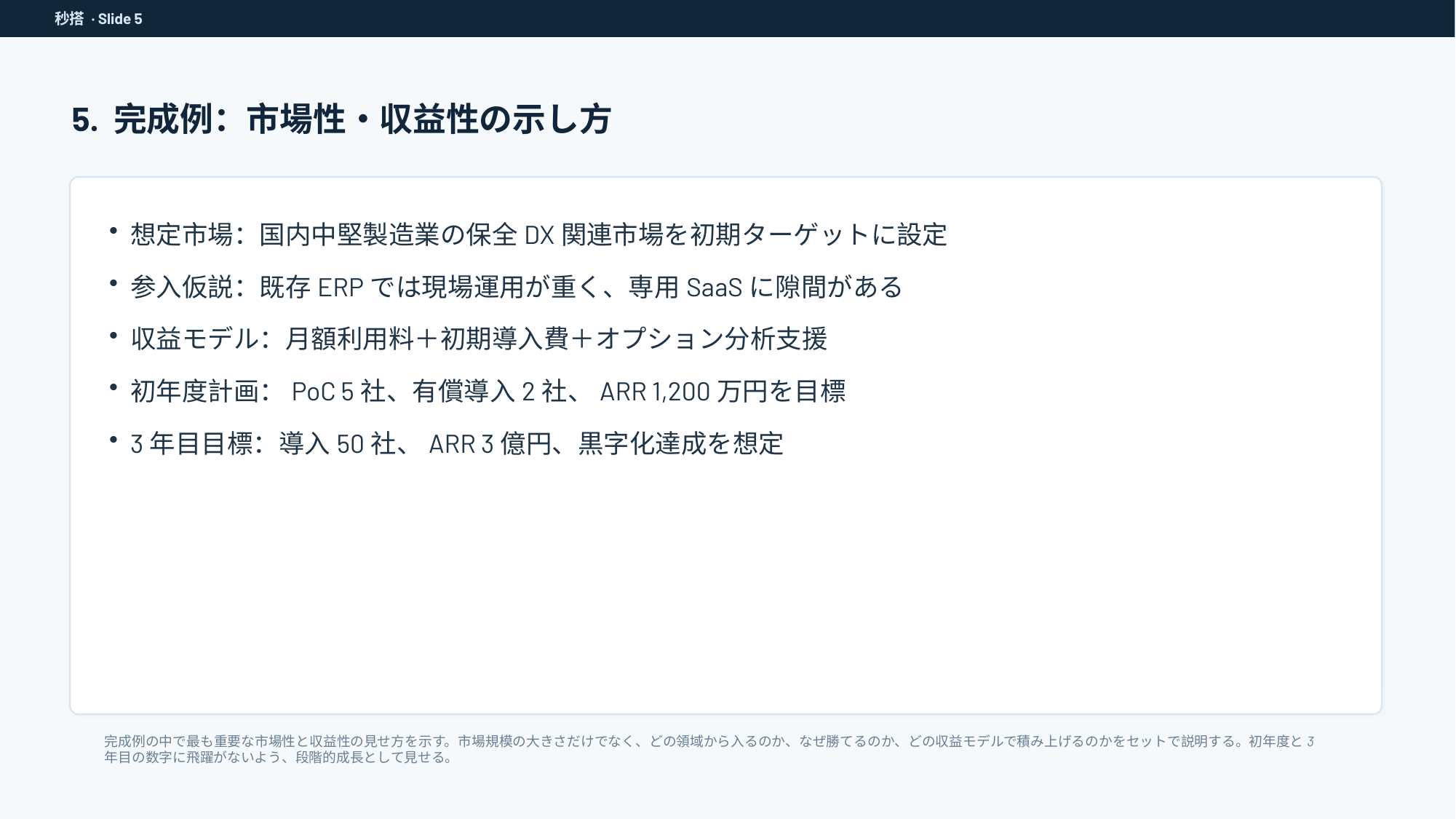

秒搭 · Slide 5
5. 完成例：市場性・収益性の示し方

想定市場：国内中堅製造業の保全DX関連市場を初期ターゲットに設定
参入仮説：既存ERPでは現場運用が重く、専用SaaSに隙間がある
収益モデル：月額利用料＋初期導入費＋オプション分析支援
初年度計画：PoC 5社、有償導入2社、ARR 1,200万円を目標
3年目目標：導入50社、ARR 3億円、黒字化達成を想定
完成例の中で最も重要な市場性と収益性の見せ方を示す。市場規模の大きさだけでなく、どの領域から入るのか、なぜ勝てるのか、どの収益モデルで積み上げるのかをセットで説明する。初年度と3年目の数字に飛躍がないよう、段階的成長として見せる。